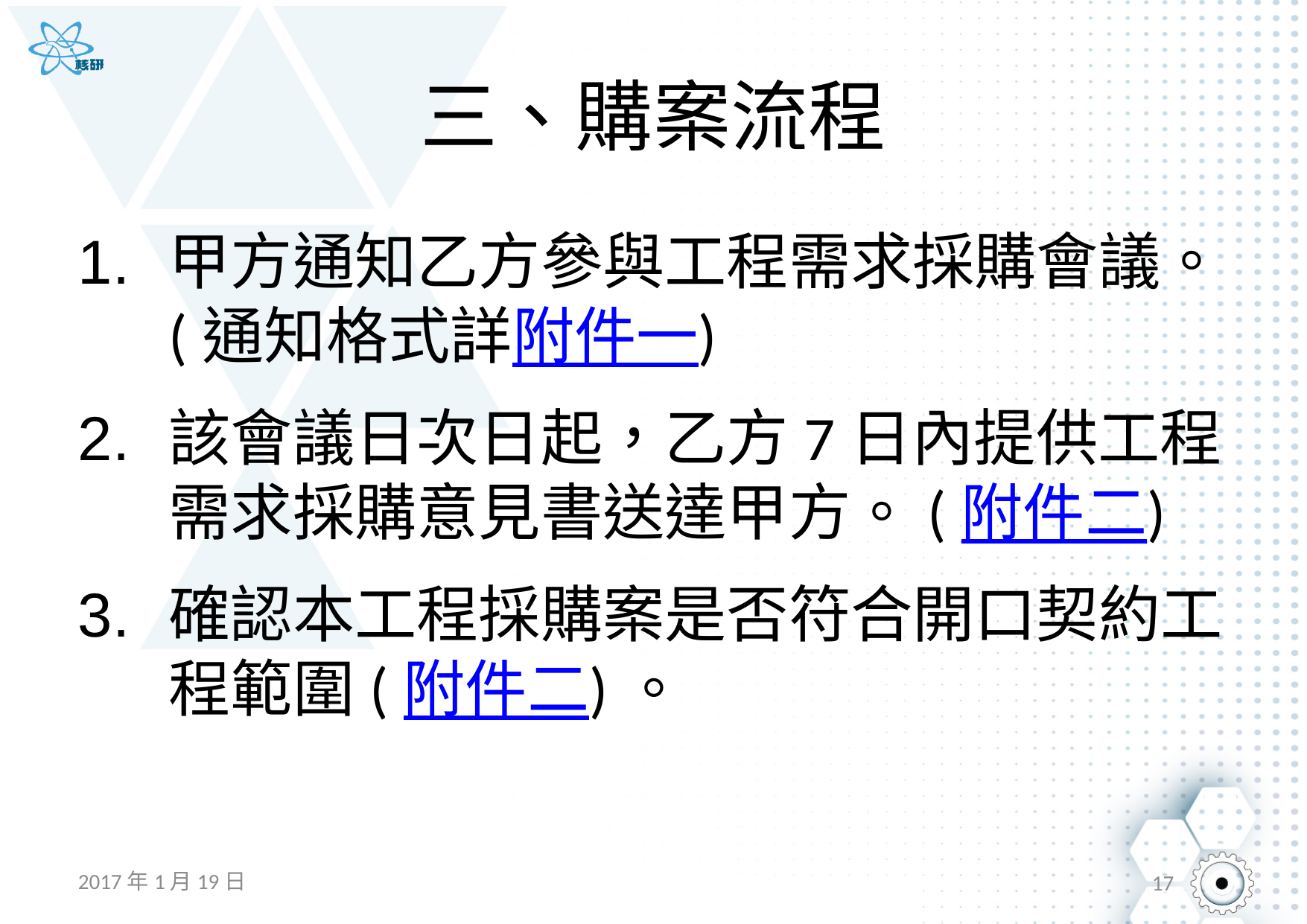

# 三、購案流程
甲方通知乙方參與工程需求採購會議。(通知格式詳附件一)
該會議日次日起，乙方7日內提供工程需求採購意見書送達甲方。(附件二)
確認本工程採購案是否符合開口契約工程範圍(附件二)。
2017年1月19日
17